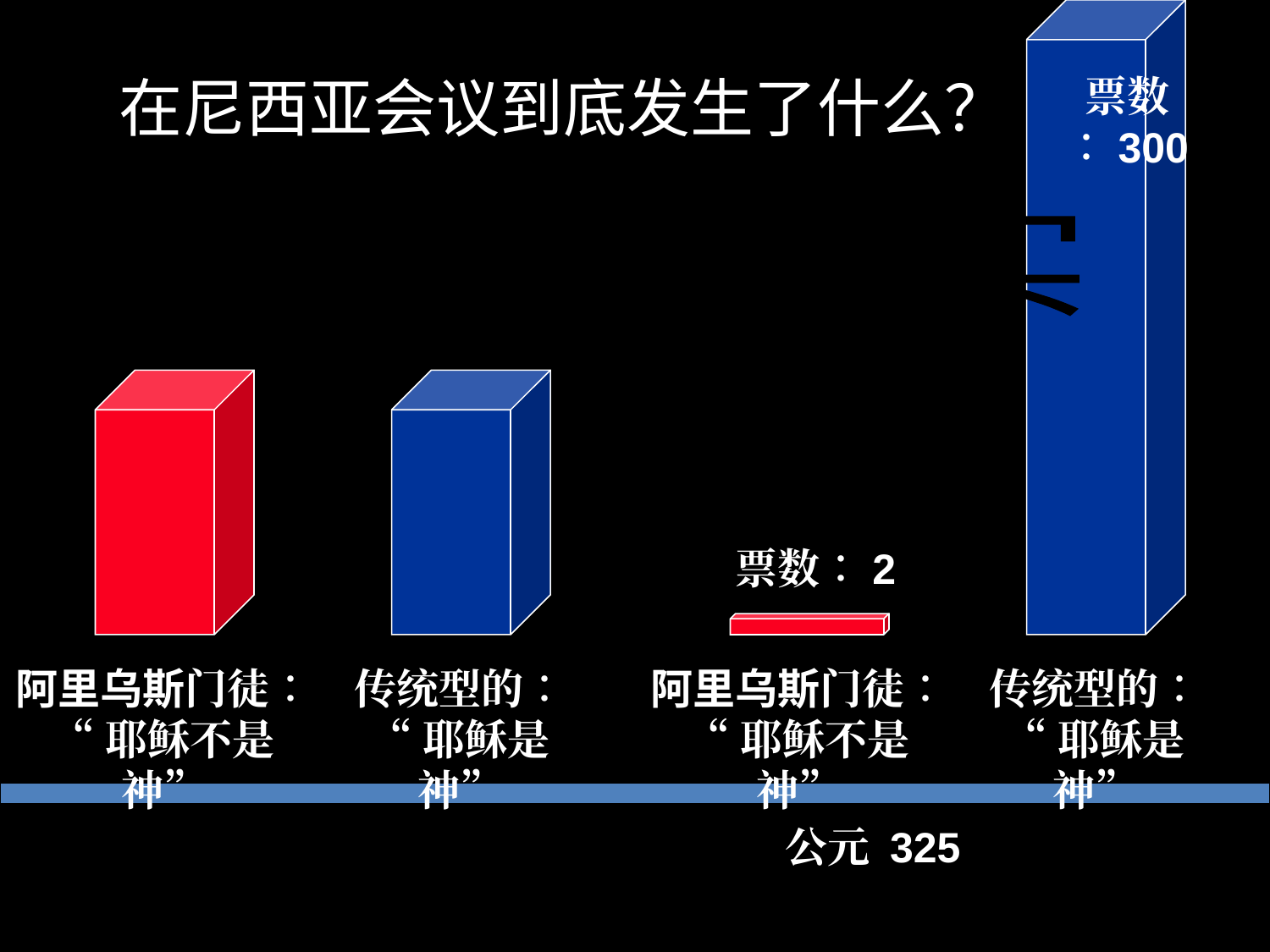

# 在尼西亚会议到底发生了什么？
票数∶300
虚构
事实

票数∶2

阿里乌斯门徒∶
“耶稣不是神”
传统型的∶
“耶稣是神”
阿里乌斯门徒∶
“耶稣不是神”
传统型的∶
“耶稣是神”

公元 325
尼西亚会议